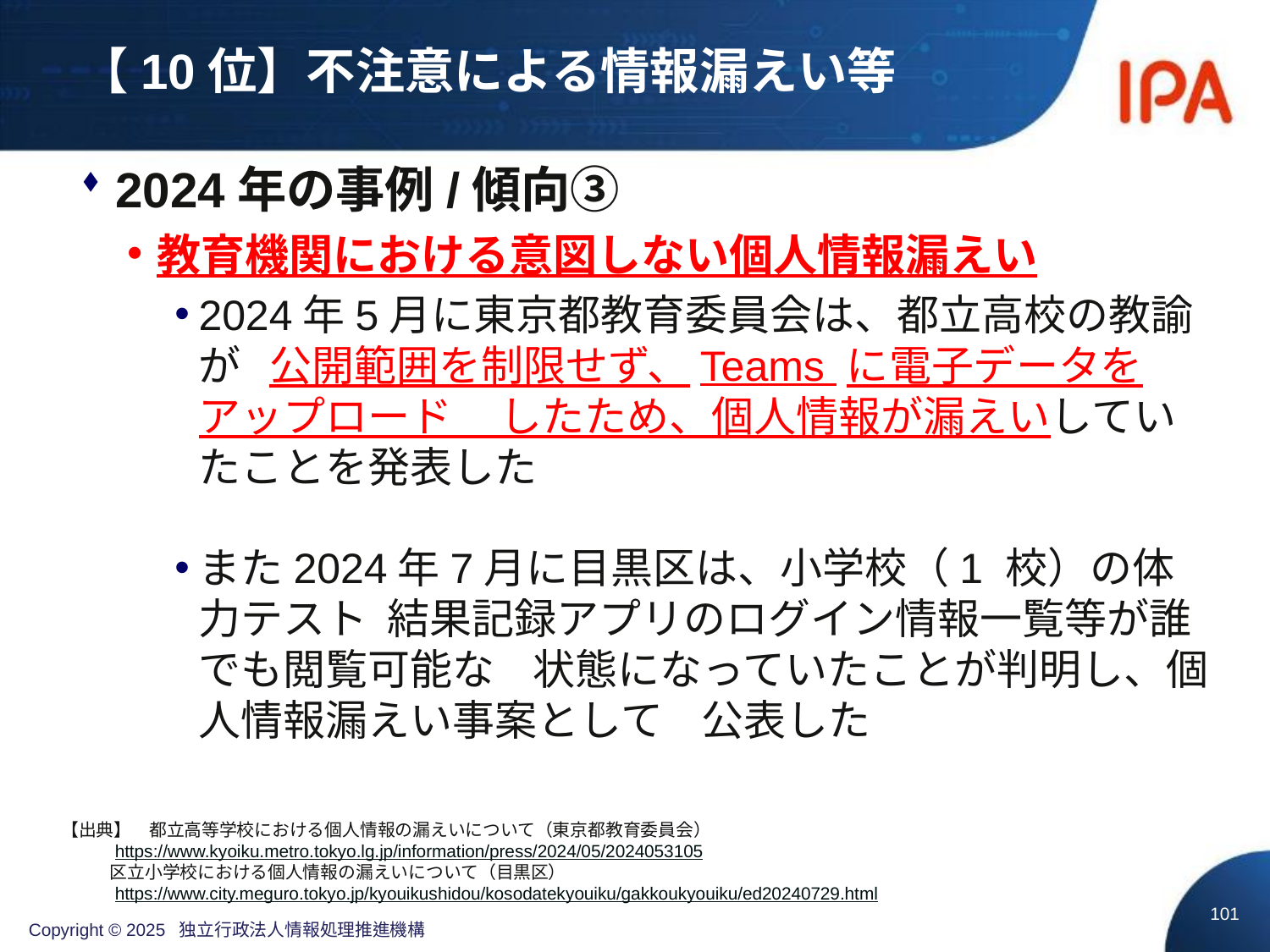

# 【10位】不注意による情報漏えい等
2024年の事例/傾向③
教育機関における意図しない個人情報漏えい
2024年5月に東京都教育委員会は、都立高校の教諭が   公開範囲を制限せず、Teams に電子データをアップロード     したため、個人情報が漏えいしていたことを発表した

また2024年7月に目黒区は、小学校（1 校）の体力テスト  結果記録アプリのログイン情報一覧等が誰でも閲覧可能な    状態になっていたことが判明し、個人情報漏えい事案として    公表した

【出典】　都立高等学校における個人情報の漏えいについて（東京都教育委員会）
           https://www.kyoiku.metro.tokyo.lg.jp/information/press/2024/05/2024053105
           区立小学校における個人情報の漏えいについて（目黒区）
           https://www.city.meguro.tokyo.jp/kyouikushidou/kosodatekyouiku/gakkoukyouiku/ed20240729.html
101
Copyright © 2025  独立行政法人情報処理推進機構